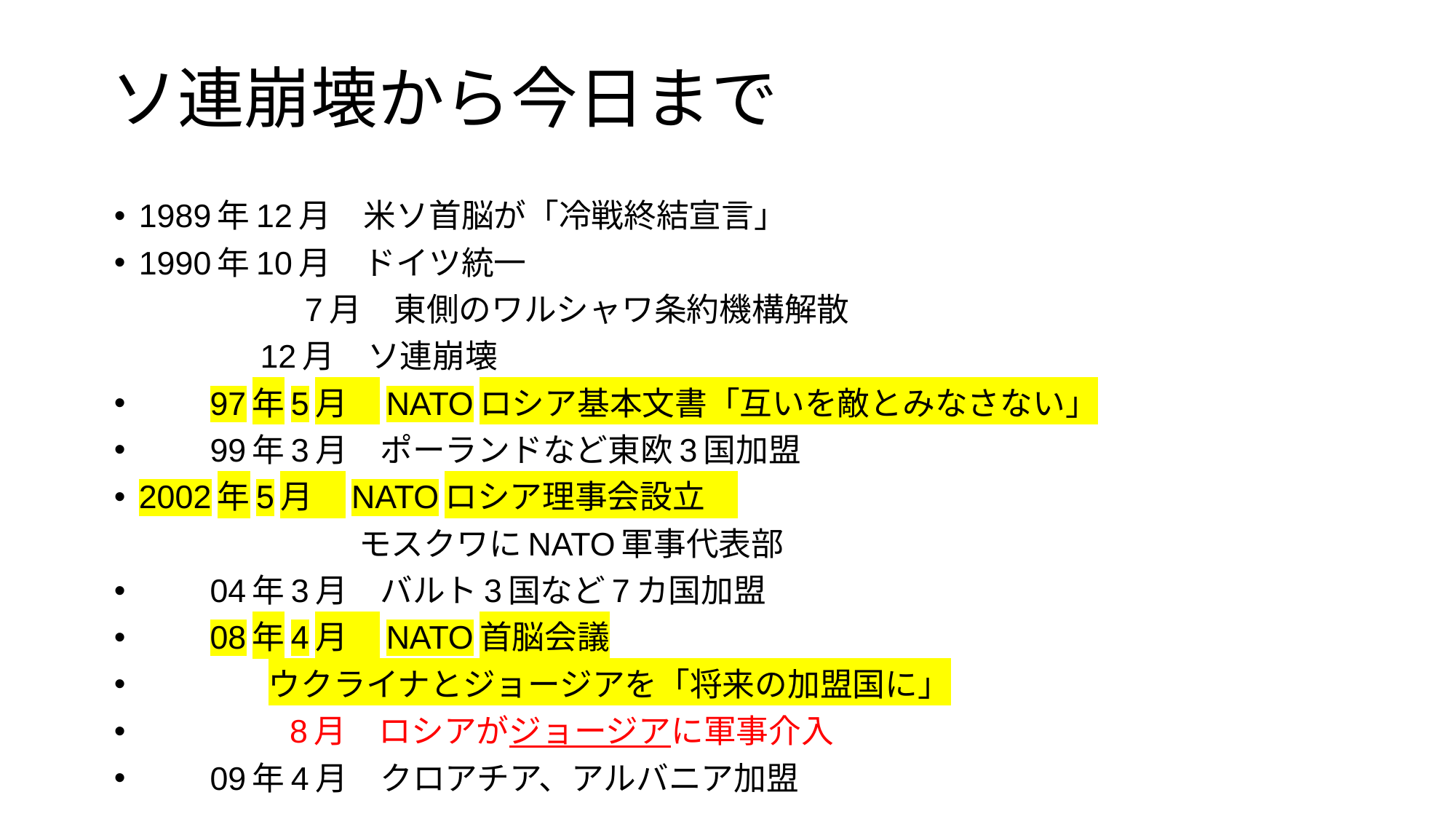

# ソ連崩壊から今日まで
1989年12月　米ソ首脳が「冷戦終結宣言」
1990年10月　ドイツ統一
　   　　　　7月　東側のワルシャワ条約機構解散
     　　　12月　ソ連崩壊
　　97年5月　NATOロシア基本文書「互いを敵とみなさない」
　　99年3月　ポーランドなど東欧3国加盟
2002年5月　NATOロシア理事会設立
      　　　　　　モスクワにNATO軍事代表部
　　04年3月　バルト3国など7カ国加盟
　　08年4月　NATO首脳会議
                 ウクライナとジョージアを「将来の加盟国に」
　　　　  8月　ロシアがジョージアに軍事介入
　　09年4月　クロアチア、アルバニア加盟